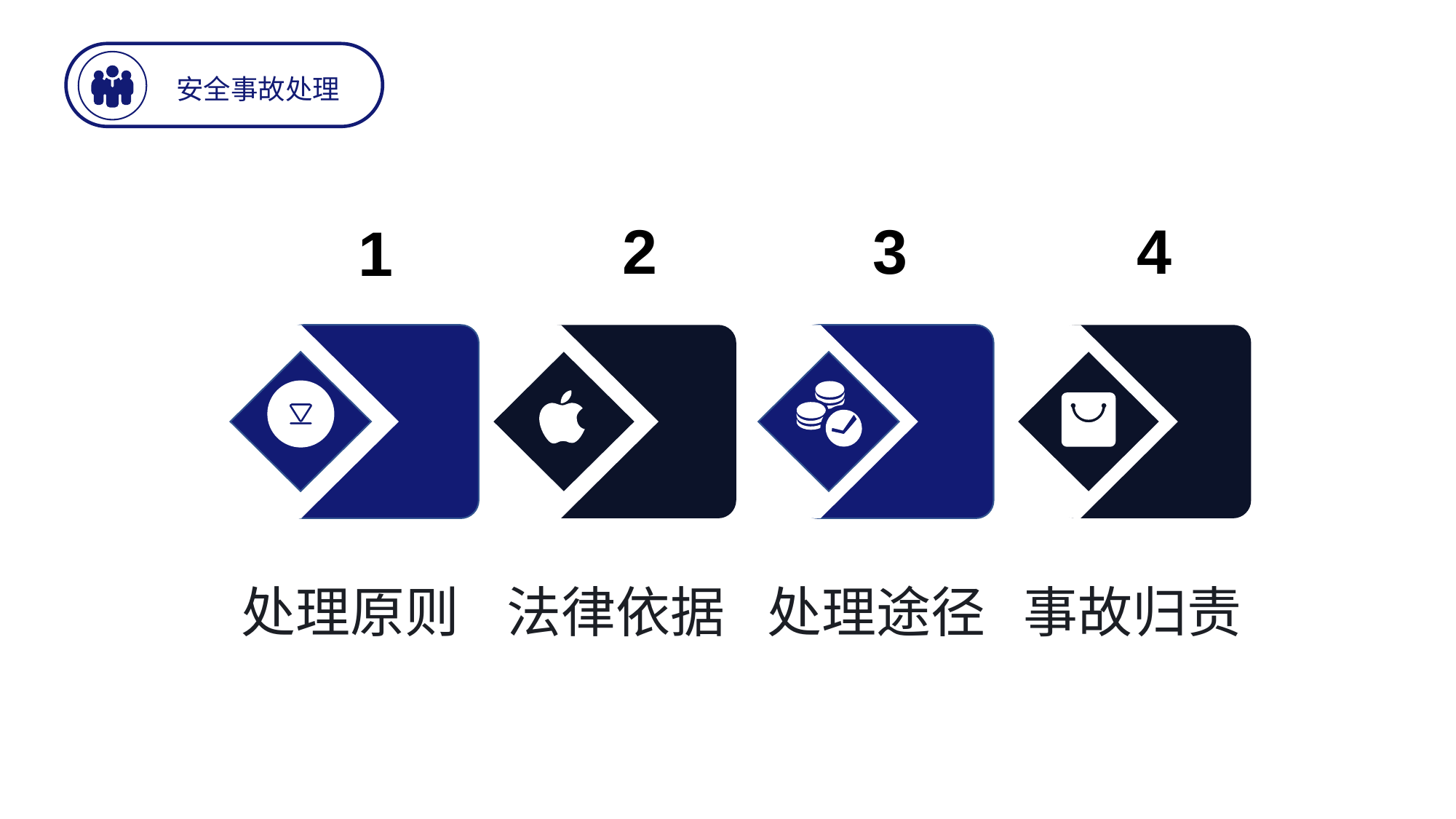

安全事故处理
2
3
4
1

事故归责

处理途径
处理原则
法律依据